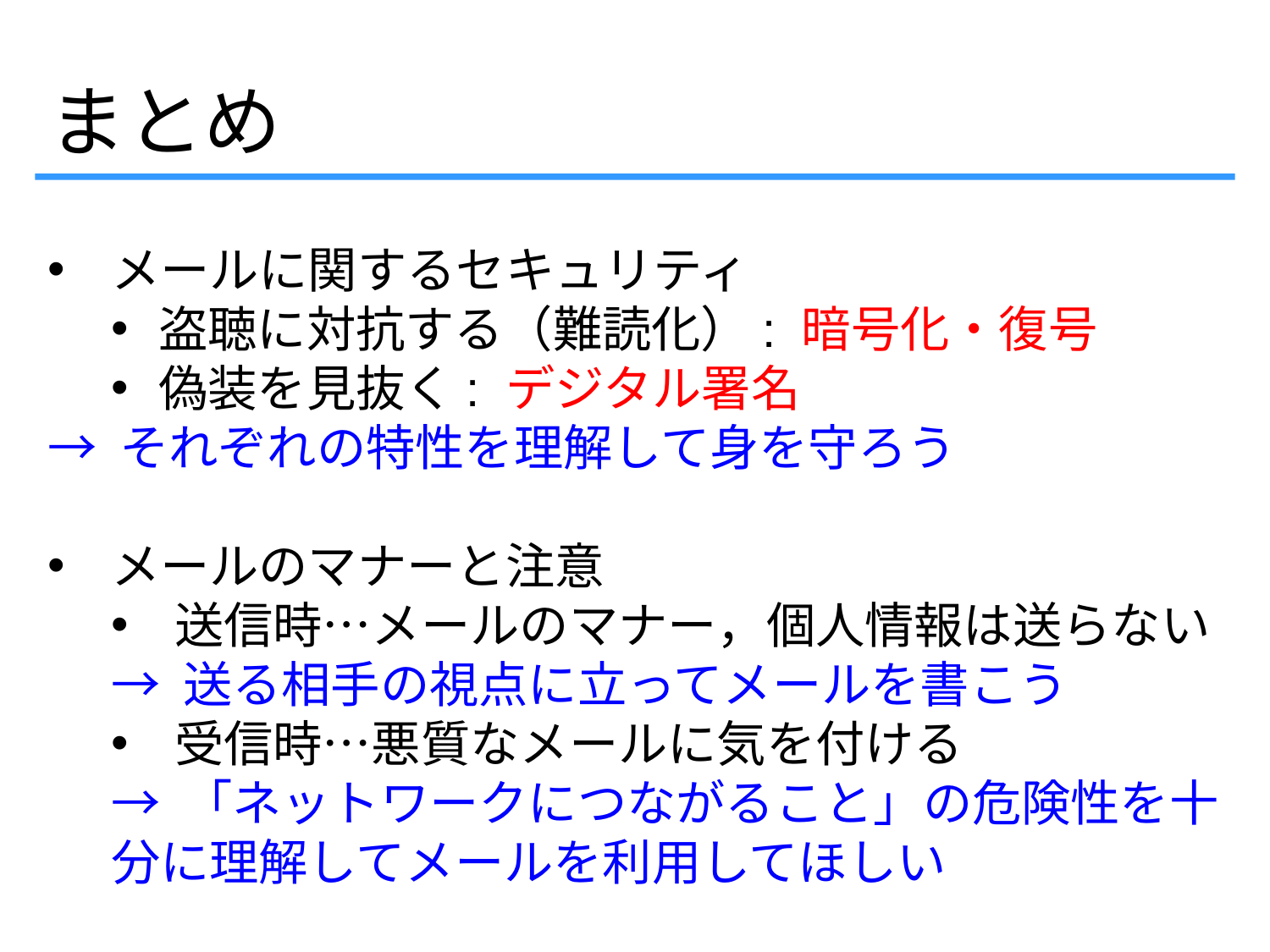

まとめ

メールに関するセキュリティ
盗聴に対抗する（難読化）: 暗号化・復号
偽装を見抜く: デジタル署名
→ それぞれの特性を理解して身を守ろう

メールのマナーと注意
送信時…メールのマナー，個人情報は送らない
→ 送る相手の視点に立ってメールを書こう
受信時…悪質なメールに気を付ける
→ 「ネットワークにつながること」の危険性を十分に理解してメールを利用してほしい